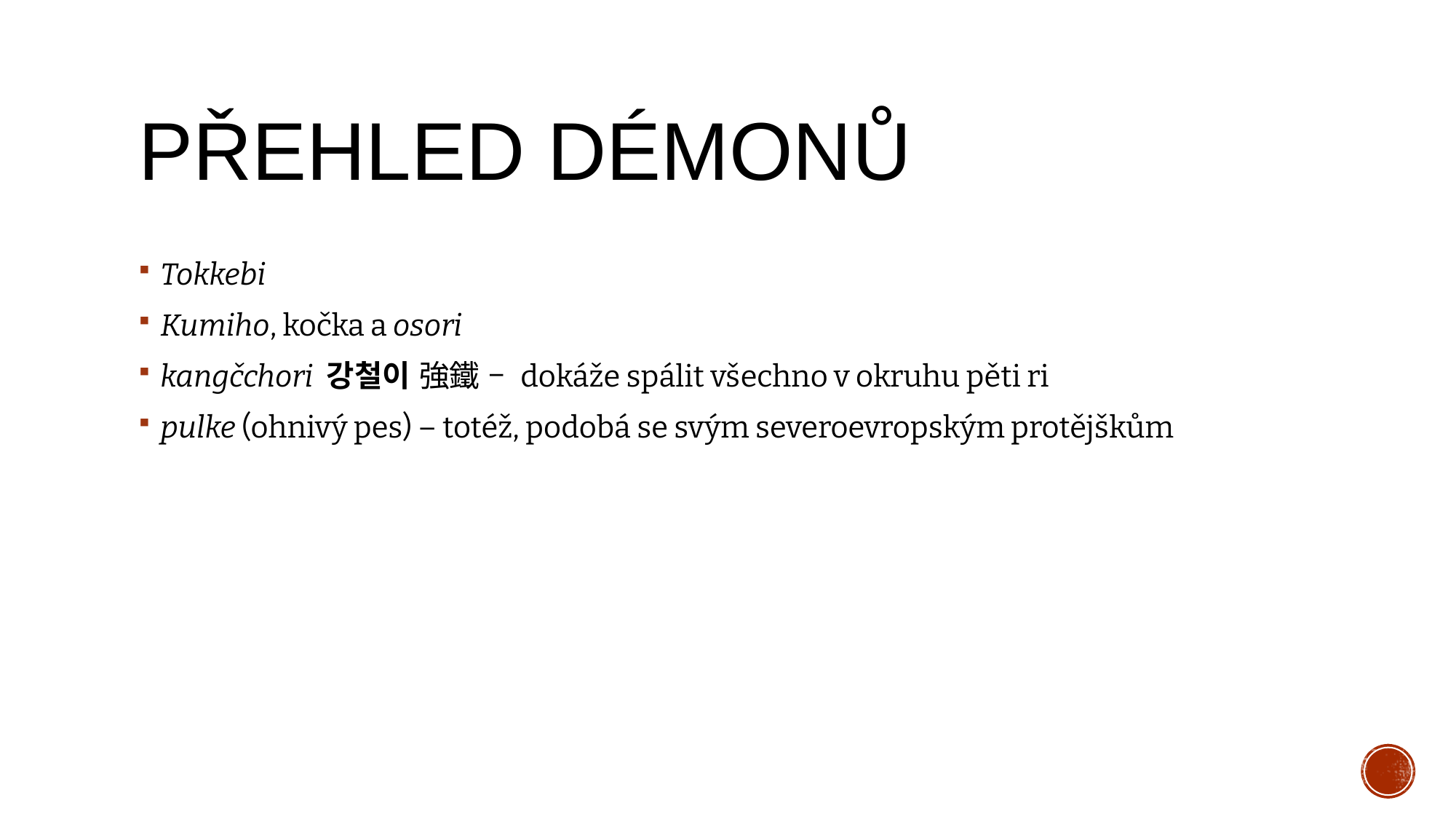

# Přehled démonů
Tokkebi
Kumiho, kočka a osori
kangčchori 강철이 強鐵 – dokáže spálit všechno v okruhu pěti ri
pulke (ohnivý pes) – totéž, podobá se svým severoevropským protějškům